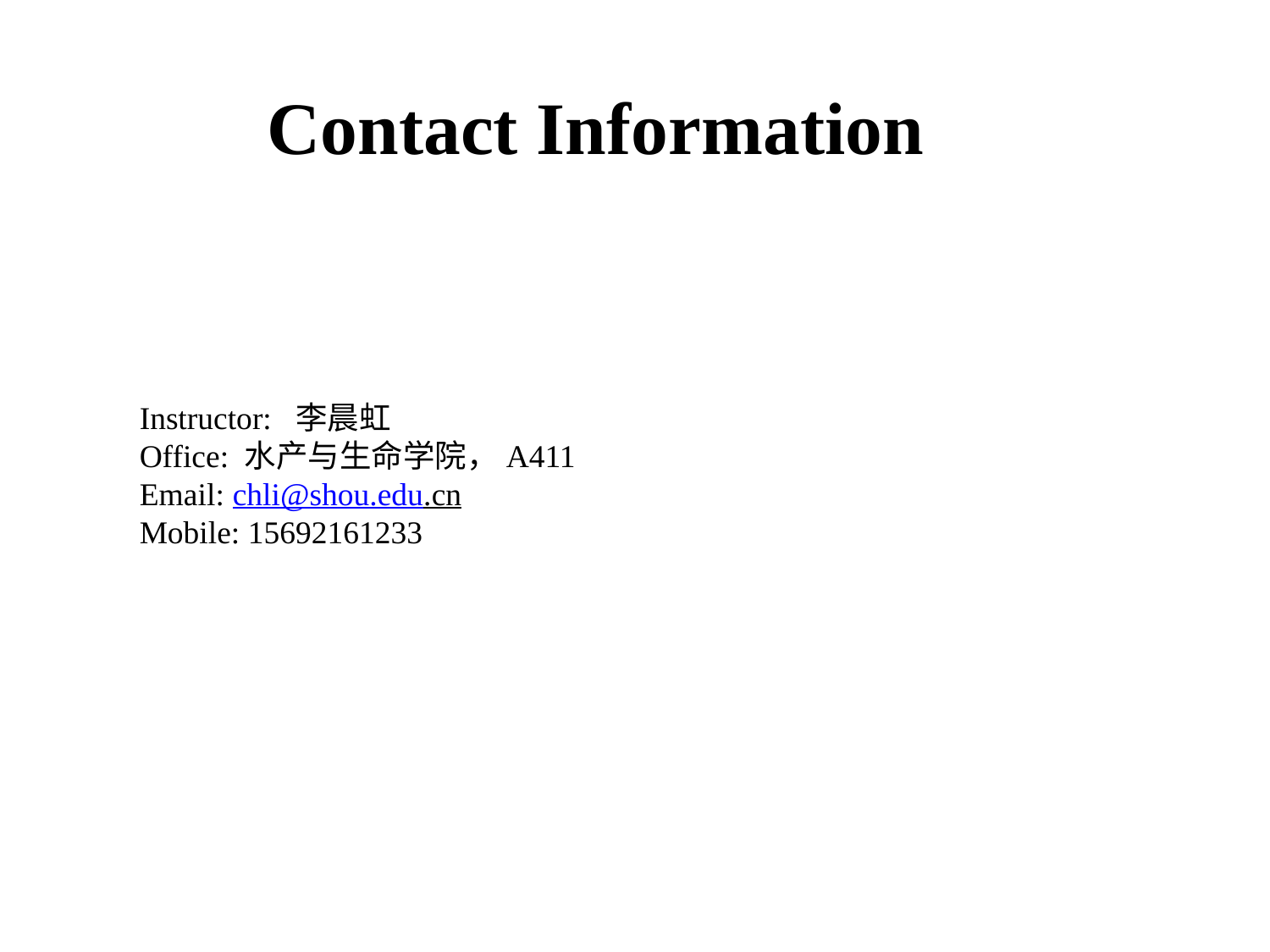

Contact Information
Instructor:  李晨虹
Office: 水产与生命学院，A411
Email: chli@shou.edu.cn
Mobile: 15692161233